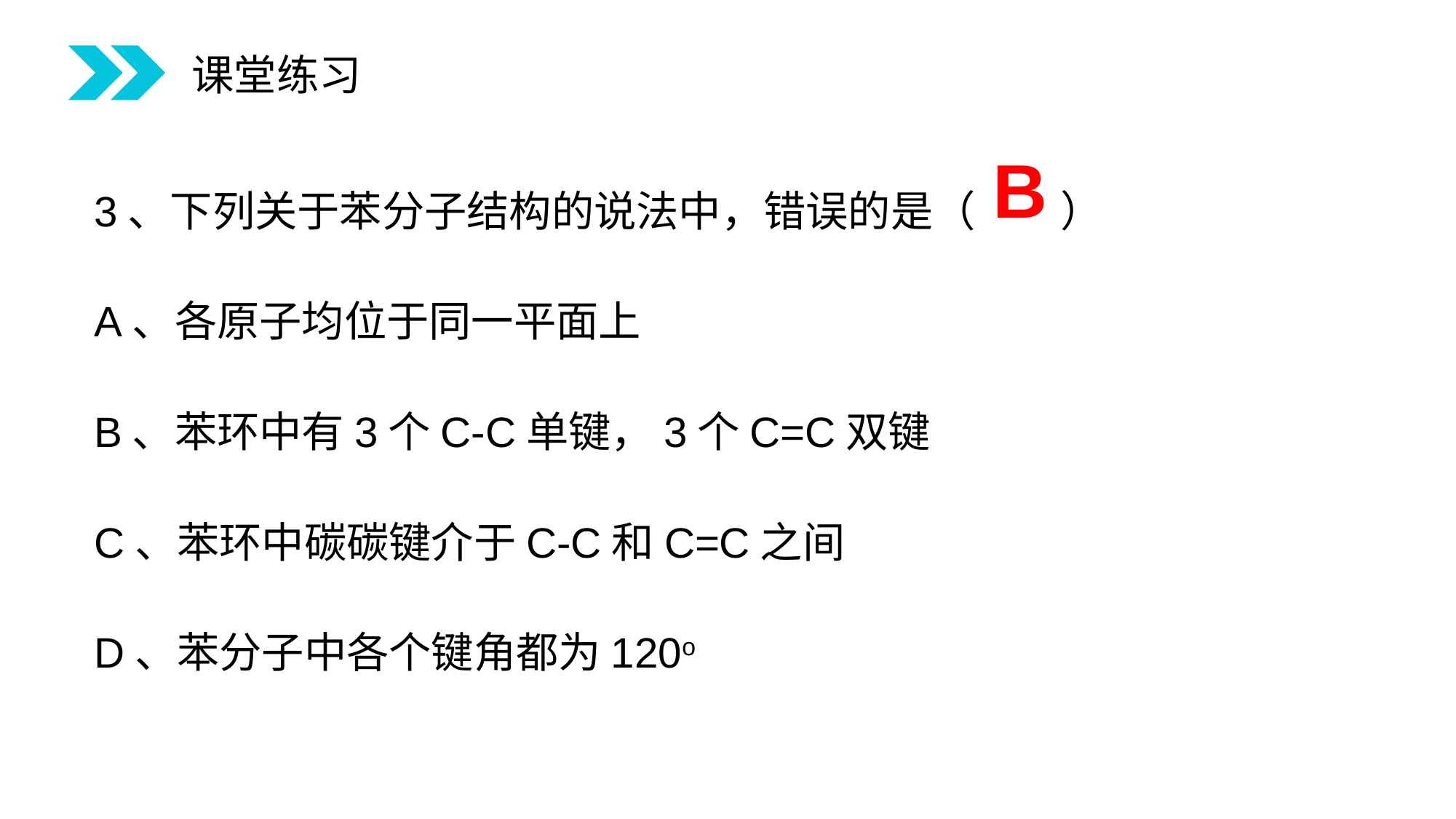

课堂练习
3、下列关于苯分子结构的说法中，错误的是（         ）
A、各原子均位于同一平面上
B、苯环中有3个C-C单键，3个C=C双键
C、苯环中碳碳键介于C-C和C=C之间
D、苯分子中各个键角都为120o

B